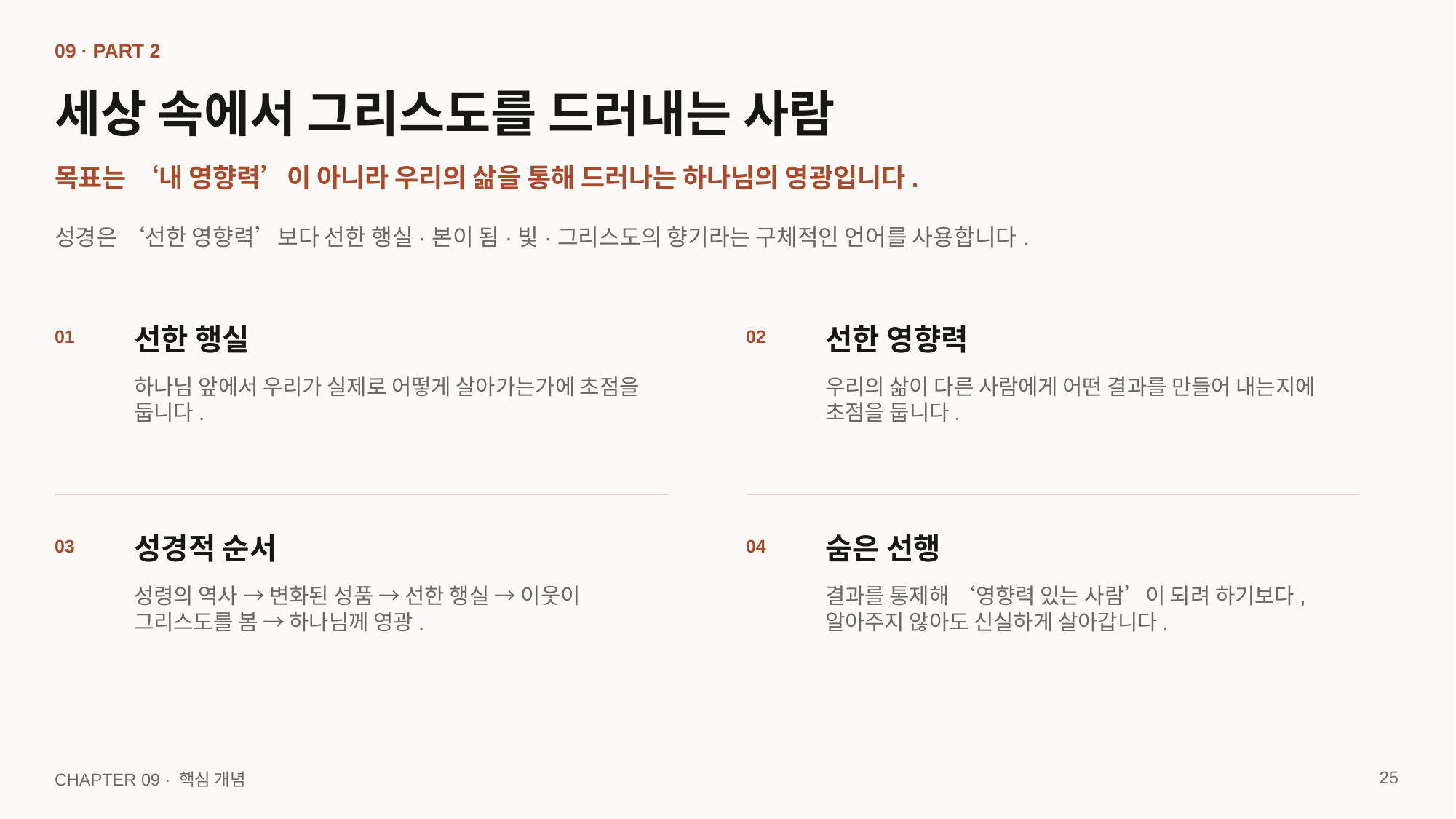

09 · PART 2
세상 속에서 그리스도를 드러내는 사람
목표는 ‘내 영향력’이 아니라 우리의 삶을 통해 드러나는 하나님의 영광입니다.
성경은 ‘선한 영향력’보다 선한 행실·본이 됨·빛·그리스도의 향기라는 구체적인 언어를 사용합니다.
선한 행실
선한 영향력
01
02
하나님 앞에서 우리가 실제로 어떻게 살아가는가에 초점을 둡니다.
우리의 삶이 다른 사람에게 어떤 결과를 만들어 내는지에 초점을 둡니다.

성경적 순서
숨은 선행
03
04
성령의 역사 → 변화된 성품 → 선한 행실 → 이웃이 그리스도를 봄 → 하나님께 영광.
결과를 통제해 ‘영향력 있는 사람’이 되려 하기보다, 알아주지 않아도 신실하게 살아갑니다.
25
CHAPTER 09 · 핵심 개념